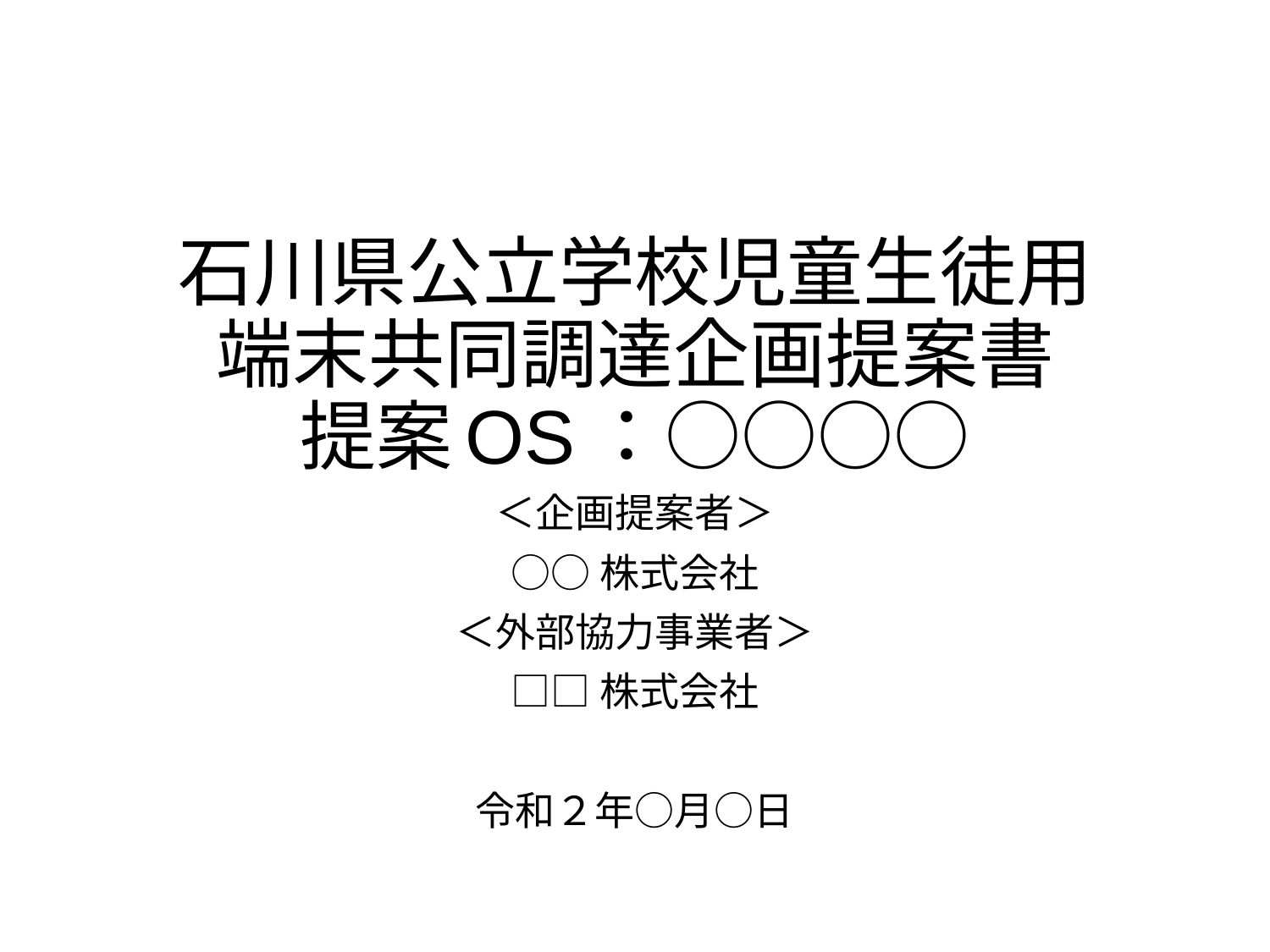

# 石川県公立学校児童生徒用端末共同調達企画提案書 提案OS：○○○○
＜企画提案者＞
○○株式会社
＜外部協力事業者＞
□□株式会社

令和２年○月○日